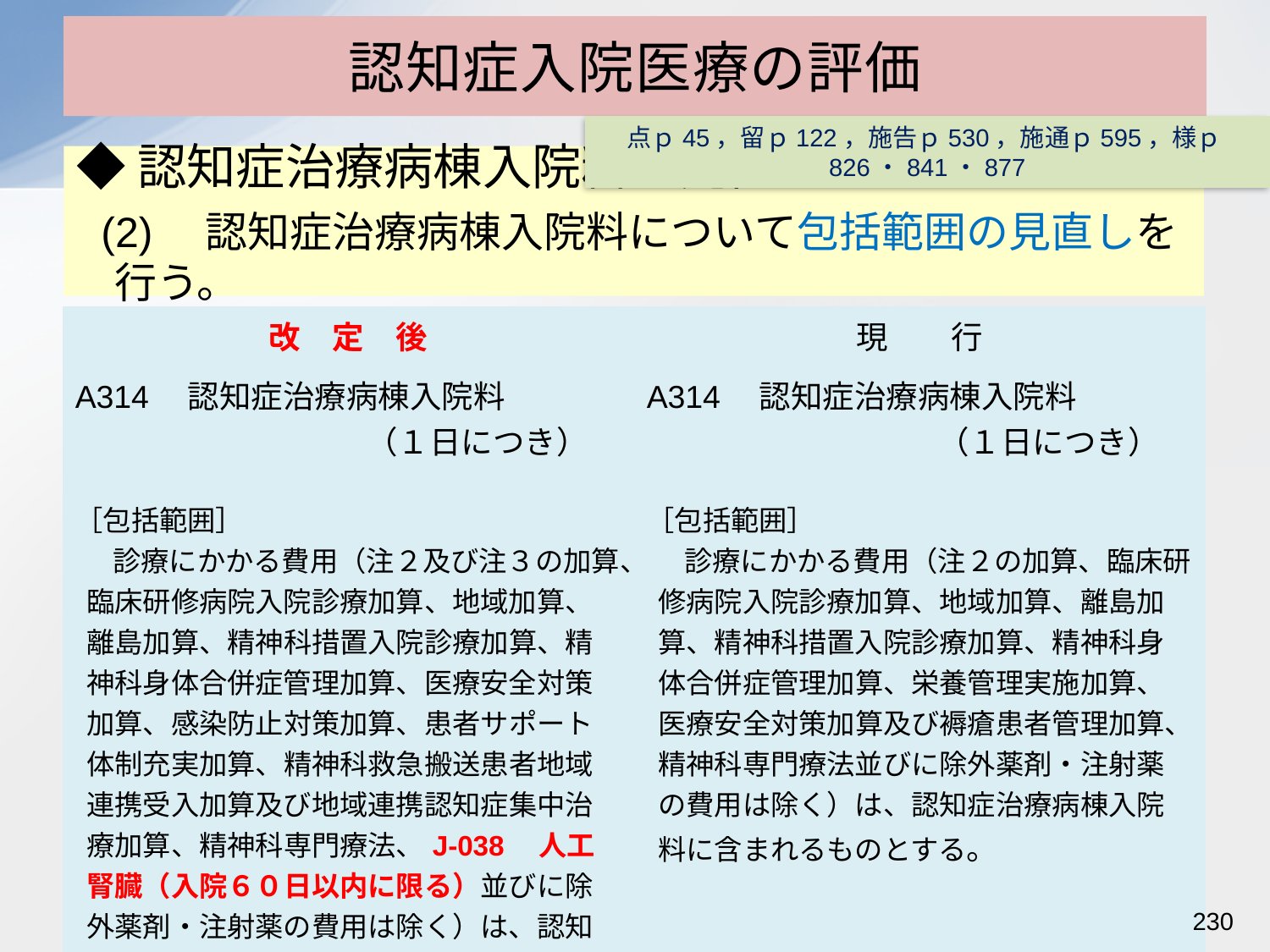

# 認知症入院医療の評価
点ｐ45，留ｐ122，施告ｐ530，施通ｐ595，様ｐ826・841・877
◆認知症治療病棟入院料の見直し
(2)　認知症治療病棟入院料について包括範囲の見直しを行う。
| 改　定　後 | 現　　行 |
| --- | --- |
| A314　認知症治療病棟入院料 （１日につき） ［包括範囲］ 診療にかかる費用（注２及び注３の加算、臨床研修病院入院診療加算、地域加算、離島加算、精神科措置入院診療加算、精神科身体合併症管理加算、医療安全対策加算、感染防止対策加算、患者サポート体制充実加算、精神科救急搬送患者地域連携受入加算及び地域連携認知症集中治療加算、精神科専門療法、J-038　人工腎臓（入院６０日以内に限る）並びに除外薬剤・注射薬の費用は除く）は、認知症治療病棟入院料に含まれるものとする。 | A314　認知症治療病棟入院料 （１日につき） ［包括範囲］ 診療にかかる費用（注２の加算、臨床研修病院入院診療加算、地域加算、離島加算、精神科措置入院診療加算、精神科身体合併症管理加算、栄養管理実施加算、医療安全対策加算及び褥瘡患者管理加算、精神科専門療法並びに除外薬剤・注射薬の費用は除く）は、認知症治療病棟入院料に含まれるものとする。 |
230